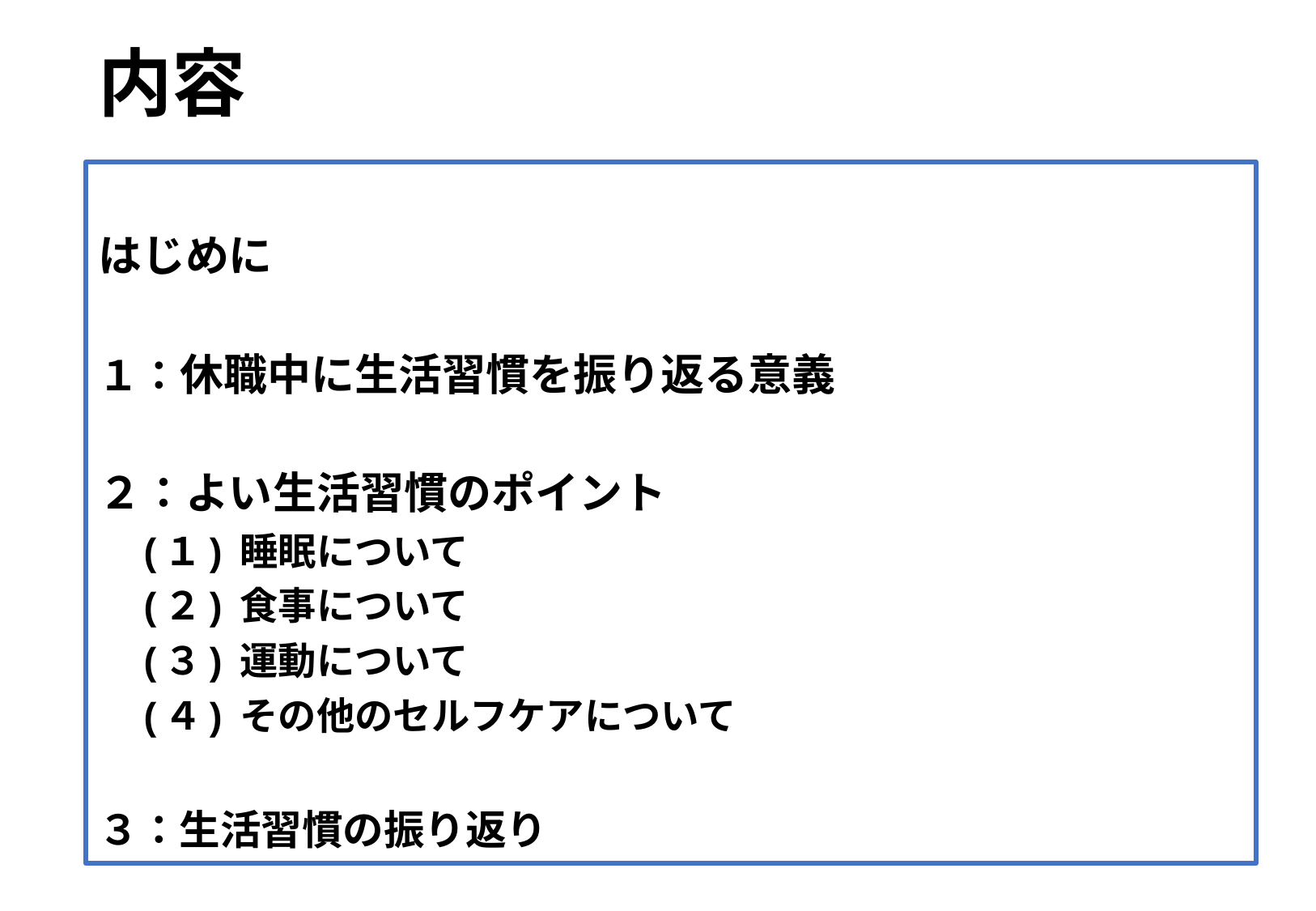

# 内容

はじめに

１：休職中に生活習慣を振り返る意義

２：よい生活習慣のポイント
　(１) 睡眠について
　(２) 食事について
　(３) 運動について
　(４) その他のセルフケアについて

３：生活習慣の振り返り